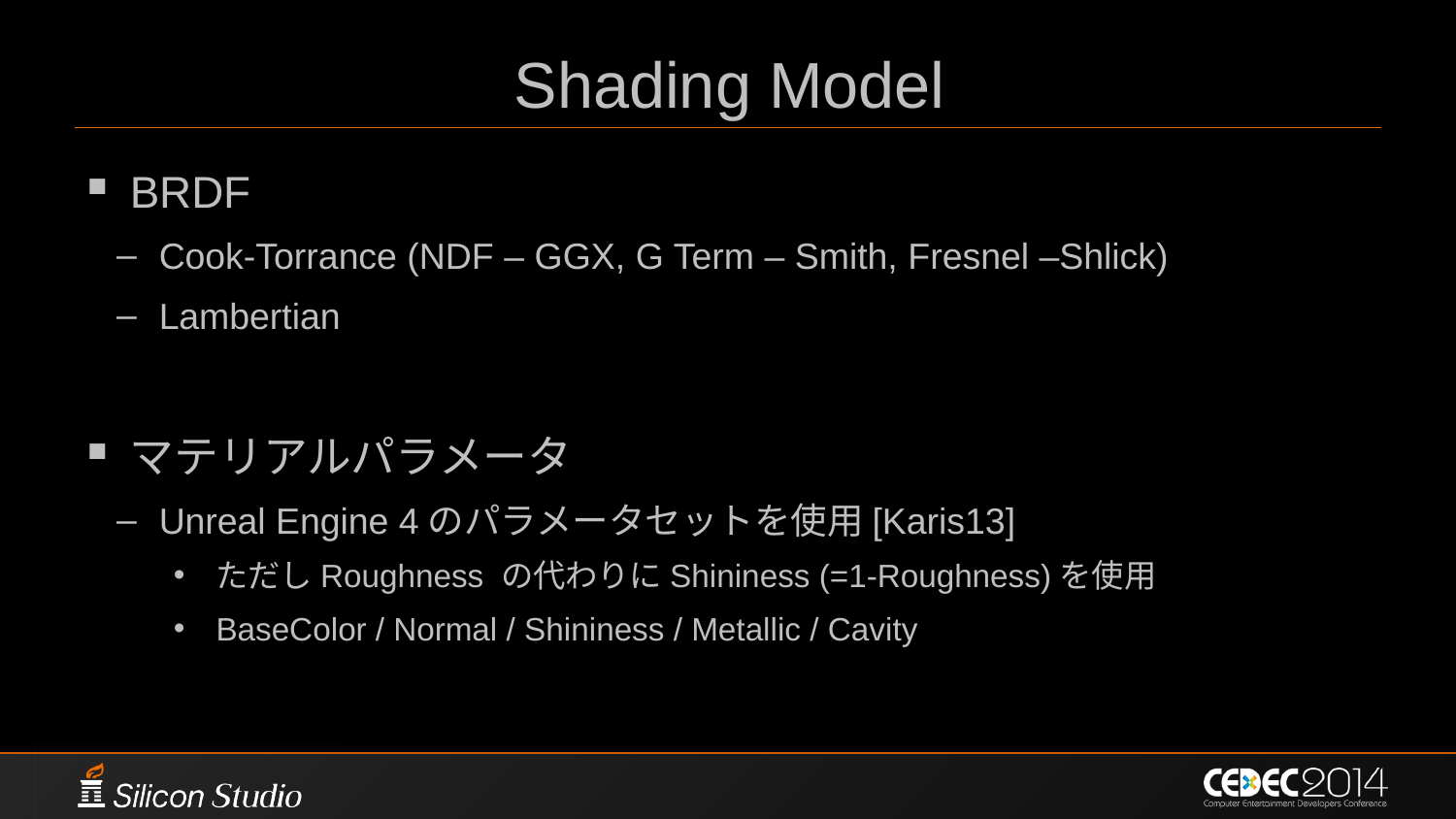

# Shading Model
BRDF
Cook-Torrance (NDF – GGX, G Term – Smith, Fresnel –Shlick)
Lambertian

マテリアルパラメータ
Unreal Engine 4のパラメータセットを使用[Karis13]
ただしRoughness の代わりにShininess (=1-Roughness)を使用
BaseColor / Normal / Shininess / Metallic / Cavity